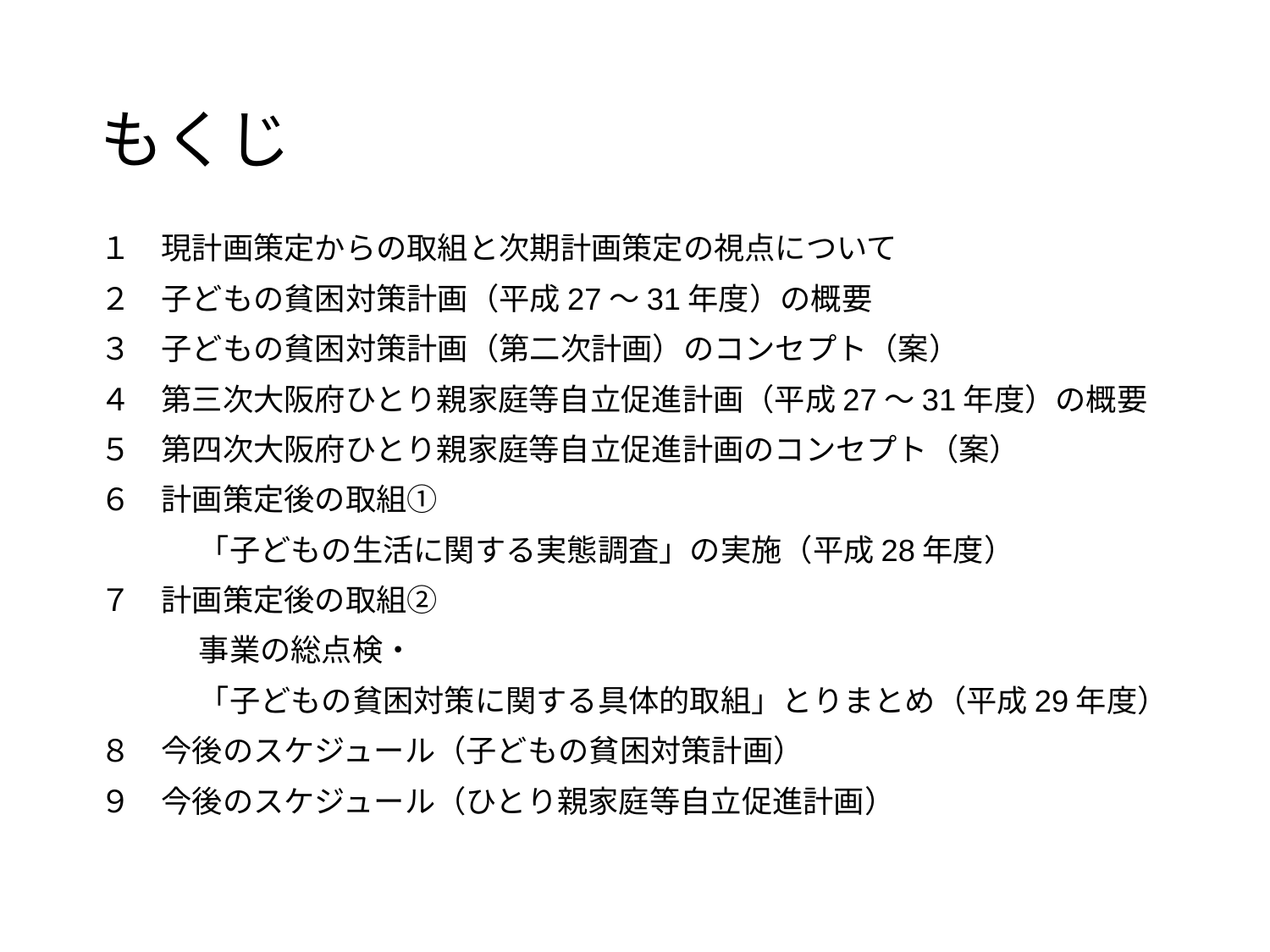

# もくじ
１　現計画策定からの取組と次期計画策定の視点について
２　子どもの貧困対策計画（平成27～31年度）の概要
３　子どもの貧困対策計画（第二次計画）のコンセプト（案）
４　第三次大阪府ひとり親家庭等自立促進計画（平成27～31年度）の概要
５　第四次大阪府ひとり親家庭等自立促進計画のコンセプト（案）
６　計画策定後の取組①
　　　 「子どもの生活に関する実態調査」の実施（平成28年度）
７　計画策定後の取組②
　　 　事業の総点検・
　　 　「子どもの貧困対策に関する具体的取組」とりまとめ（平成29年度）
８　今後のスケジュール（子どもの貧困対策計画）
９　今後のスケジュール（ひとり親家庭等自立促進計画）